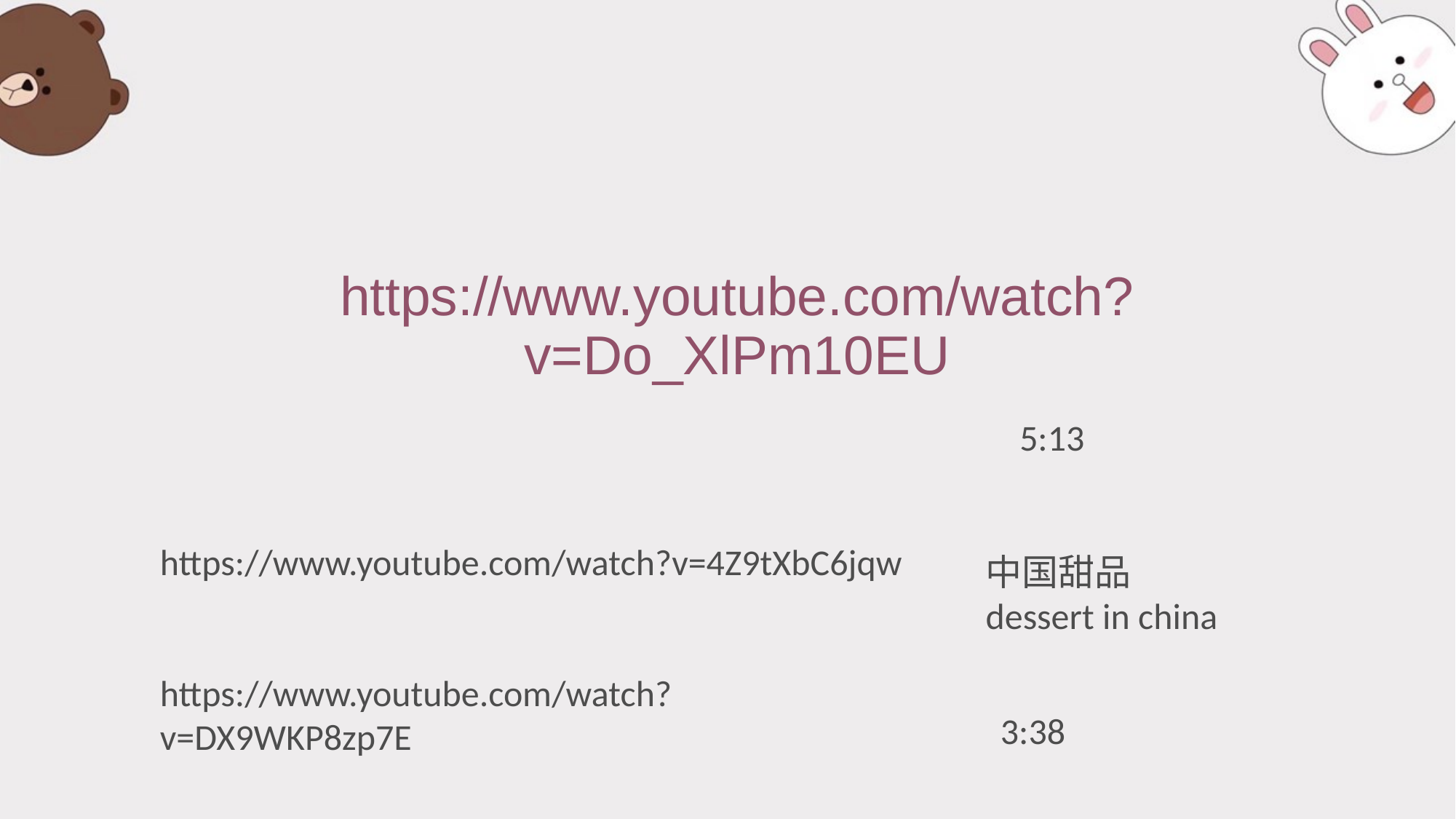

# https://www.youtube.com/watch?v=Do_XlPm10EU
5:13

https://www.youtube.com/watch?v=4Z9tXbC6jqw
中国甜品 dessert in china

https://www.youtube.com/watch?v=DX9WKP8zp7E
3:38